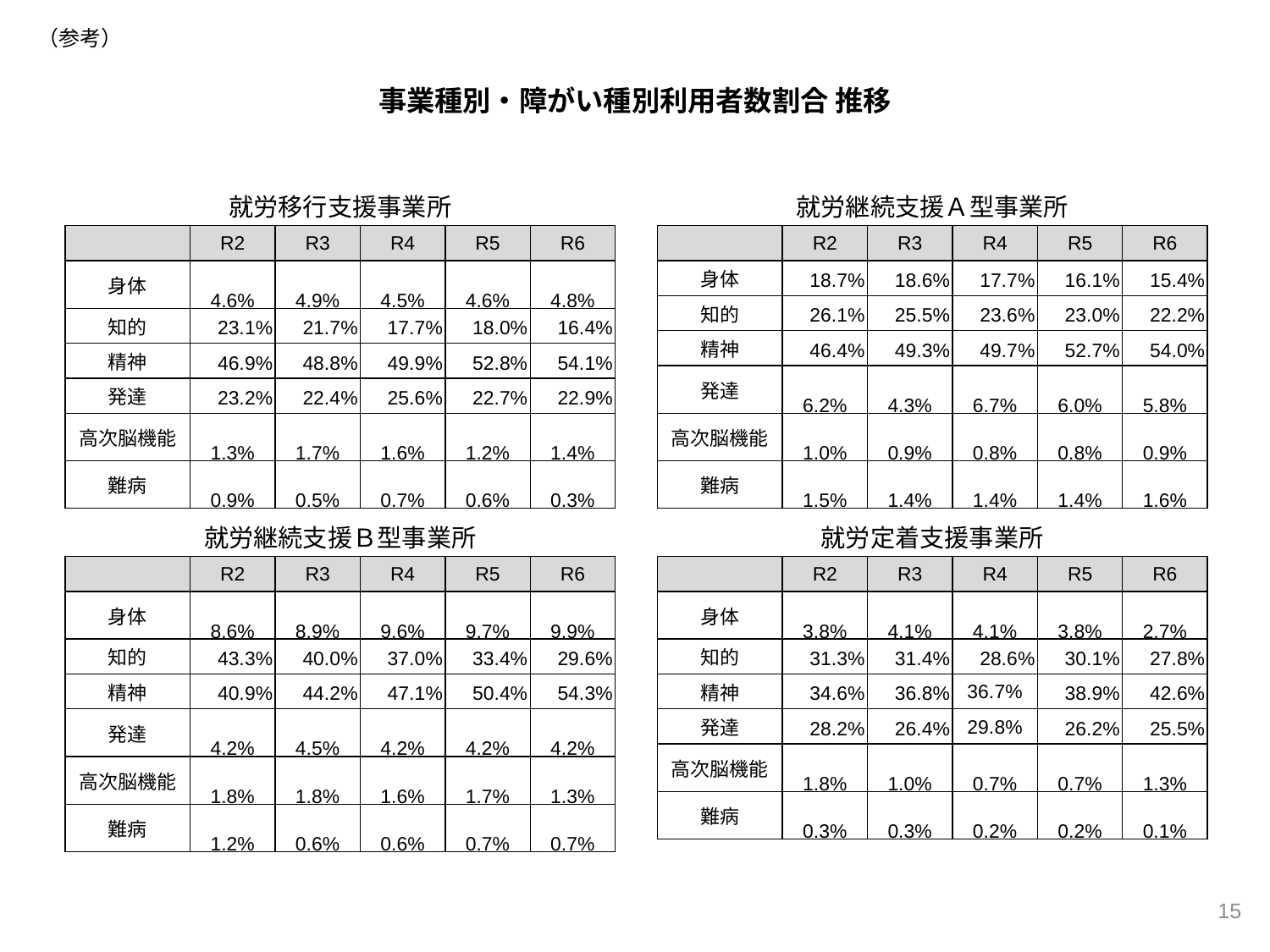

（参考）
事業種別・障がい種別利用者数割合 推移
| 就労移行支援事業所 |  |  |  |  |  |
| --- | --- | --- | --- | --- | --- |
|  | R2 | R3 | R4 | R5 | R6 |
| 身体 | 4.6% | 4.9% | 4.5% | 4.6% | 4.8% |
| 知的 | 23.1% | 21.7% | 17.7% | 18.0% | 16.4% |
| 精神 | 46.9% | 48.8% | 49.9% | 52.8% | 54.1% |
| 発達 | 23.2% | 22.4% | 25.6% | 22.7% | 22.9% |
| 高次脳機能 | 1.3% | 1.7% | 1.6% | 1.2% | 1.4% |
| 難病 | 0.9% | 0.5% | 0.7% | 0.6% | 0.3% |
| 就労継続支援Ａ型事業所 |  |  |  |  |  |
| --- | --- | --- | --- | --- | --- |
|  | R2 | R3 | R4 | R5 | R6 |
| 身体 | 18.7% | 18.6% | 17.7% | 16.1% | 15.4% |
| 知的 | 26.1% | 25.5% | 23.6% | 23.0% | 22.2% |
| 精神 | 46.4% | 49.3% | 49.7% | 52.7% | 54.0% |
| 発達 | 6.2% | 4.3% | 6.7% | 6.0% | 5.8% |
| 高次脳機能 | 1.0% | 0.9% | 0.8% | 0.8% | 0.9% |
| 難病 | 1.5% | 1.4% | 1.4% | 1.4% | 1.6% |
| 就労継続支援Ｂ型事業所 |  |  |  |  |  |
| --- | --- | --- | --- | --- | --- |
|  | R2 | R3 | R4 | R5 | R6 |
| 身体 | 8.6% | 8.9% | 9.6% | 9.7% | 9.9% |
| 知的 | 43.3% | 40.0% | 37.0% | 33.4% | 29.6% |
| 精神 | 40.9% | 44.2% | 47.1% | 50.4% | 54.3% |
| 発達 | 4.2% | 4.5% | 4.2% | 4.2% | 4.2% |
| 高次脳機能 | 1.8% | 1.8% | 1.6% | 1.7% | 1.3% |
| 難病 | 1.2% | 0.6% | 0.6% | 0.7% | 0.7% |
| 就労定着支援事業所 |  |  |  |  |  |
| --- | --- | --- | --- | --- | --- |
|  | R2 | R3 | R4 | R5 | R6 |
| 身体 | 3.8% | 4.1% | 4.1% | 3.8% | 2.7% |
| 知的 | 31.3% | 31.4% | 28.6% | 30.1% | 27.8% |
| 精神 | 34.6% | 36.8% | 36.7% | 38.9% | 42.6% |
| 発達 | 28.2% | 26.4% | 29.8% | 26.2% | 25.5% |
| 高次脳機能 | 1.8% | 1.0% | 0.7% | 0.7% | 1.3% |
| 難病 | 0.3% | 0.3% | 0.2% | 0.2% | 0.1% |
15